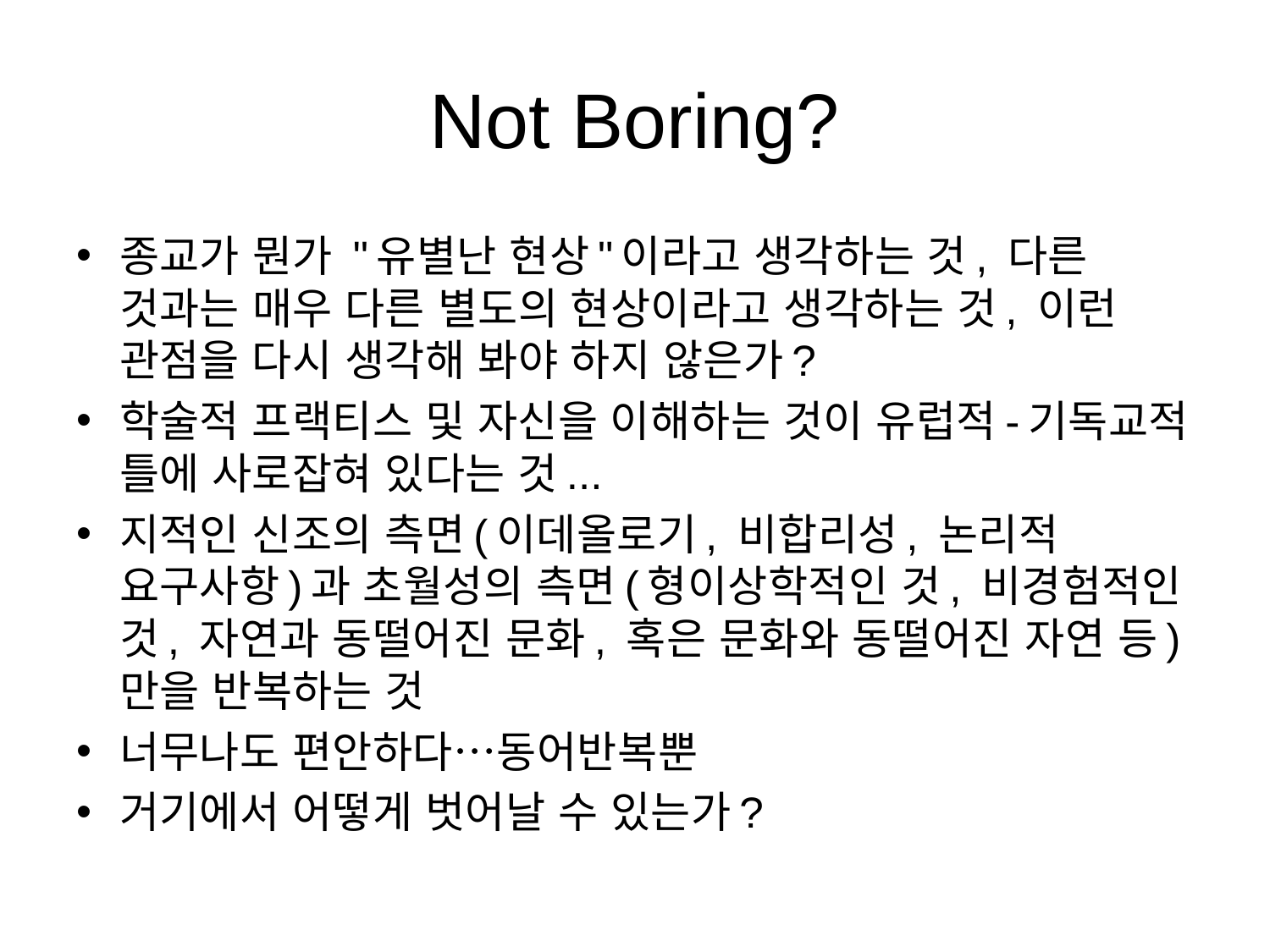

# Not Boring?
종교가 뭔가 "유별난 현상"이라고 생각하는 것, 다른 것과는 매우 다른 별도의 현상이라고 생각하는 것, 이런 관점을 다시 생각해 봐야 하지 않은가?
학술적 프랙티스 및 자신을 이해하는 것이 유럽적-기독교적 틀에 사로잡혀 있다는 것...
지적인 신조의 측면(이데올로기, 비합리성, 논리적 요구사항)과 초월성의 측면(형이상학적인 것, 비경험적인 것, 자연과 동떨어진 문화, 혹은 문화와 동떨어진 자연 등)만을 반복하는 것
너무나도 편안하다…동어반복뿐
거기에서 어떻게 벗어날 수 있는가?